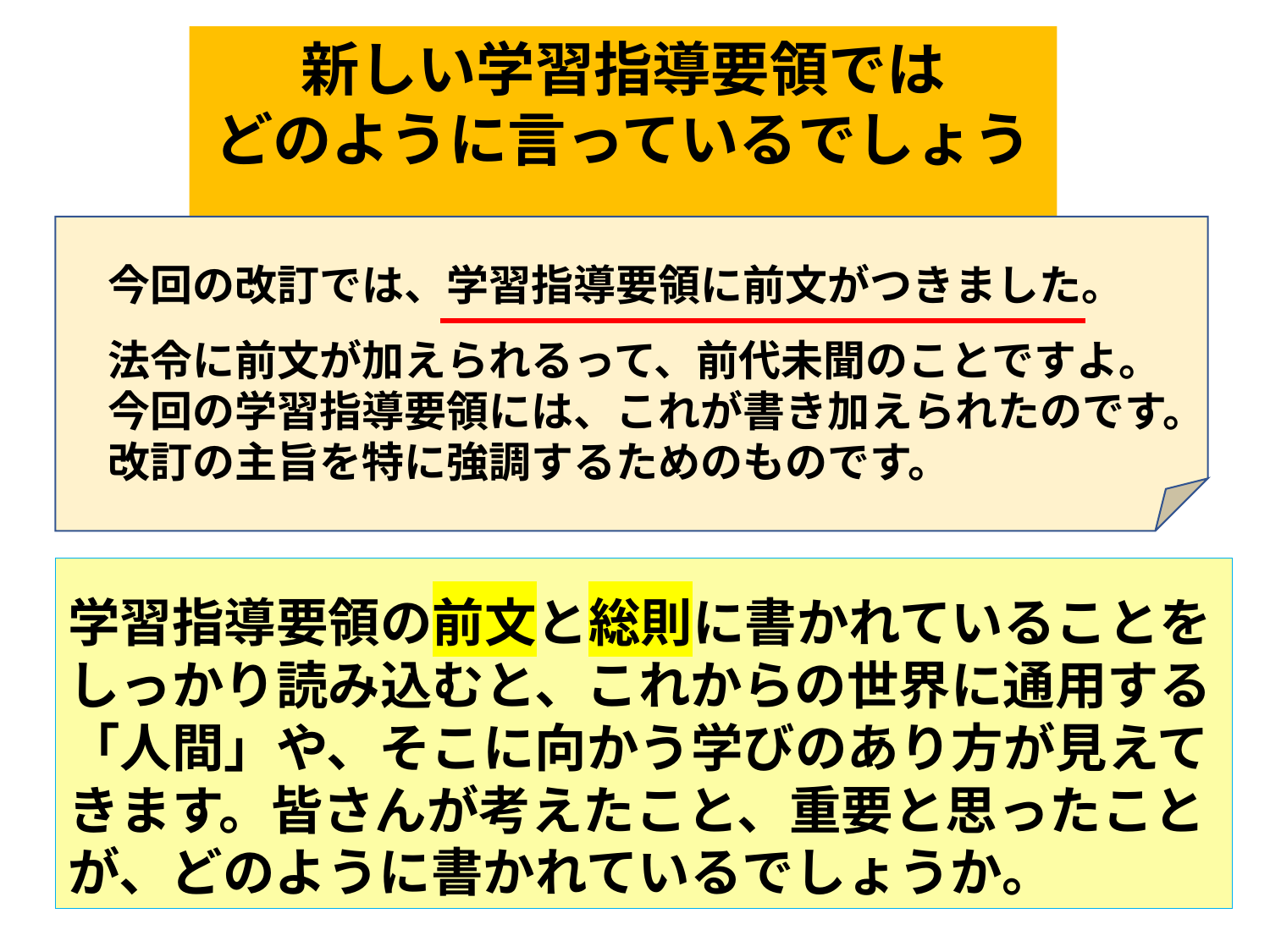

新しい学習指導要領では
どのように言っているでしょう

今回の改訂では、学習指導要領に前文がつきました。

法令に前文が加えられるって、前代未聞のことですよ。
今回の学習指導要領には、これが書き加えられたのです。
改訂の主旨を特に強調するためのものです。

学習指導要領の前文と総則に書かれていることを
しっかり読み込むと、これからの世界に通用する
「人間」や、そこに向かう学びのあり方が見えてきます。皆さんが考えたこと、重要と思ったことが、どのように書かれているでしょうか。